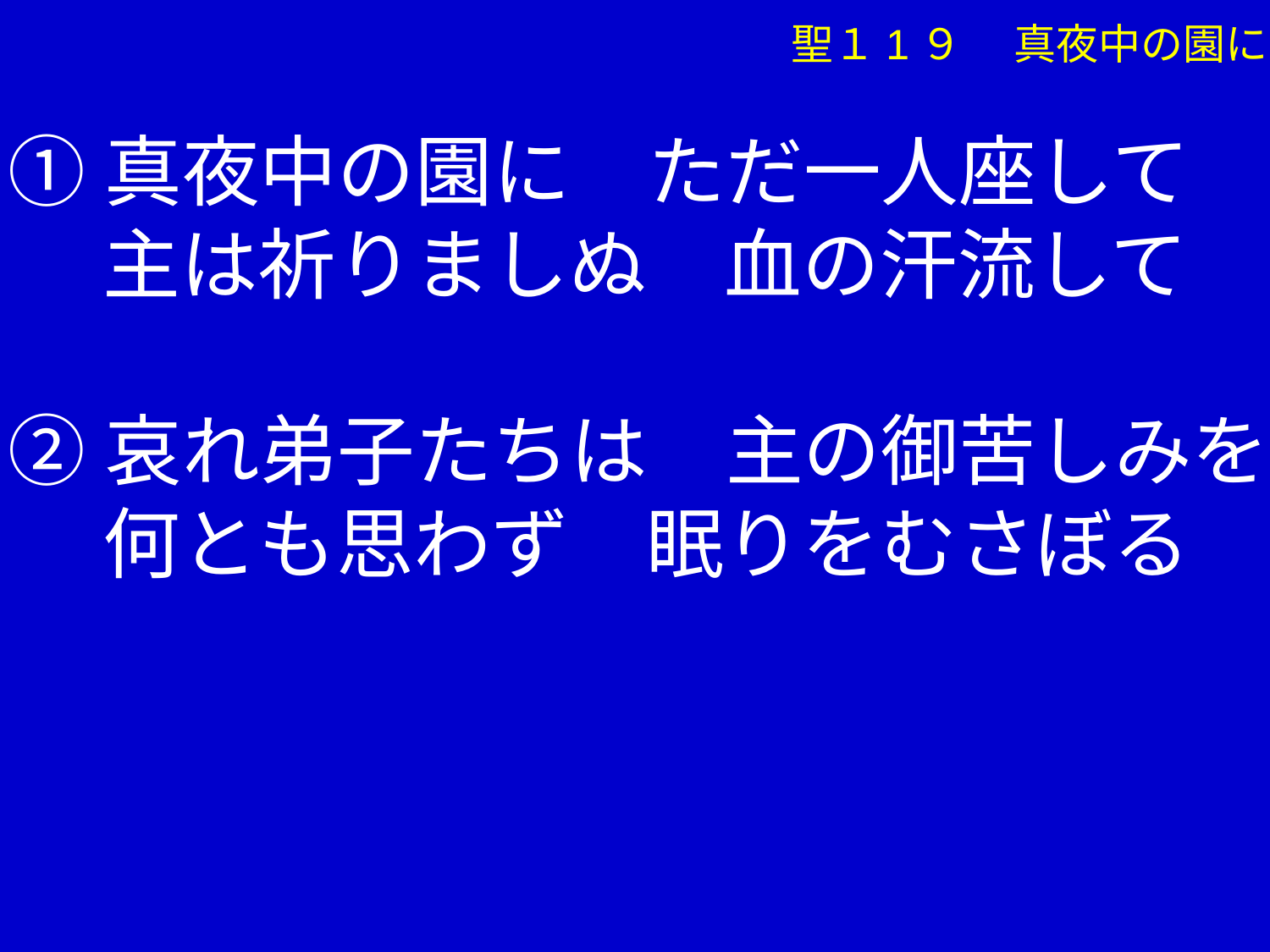

聖１1９ 　真夜中の園に
➀真夜中の園に　ただ一人座して
　 主は祈りましぬ　血の汗流して

➁哀れ弟子たちは　主の御苦しみを
　 何とも思わず　眠りをむさぼる